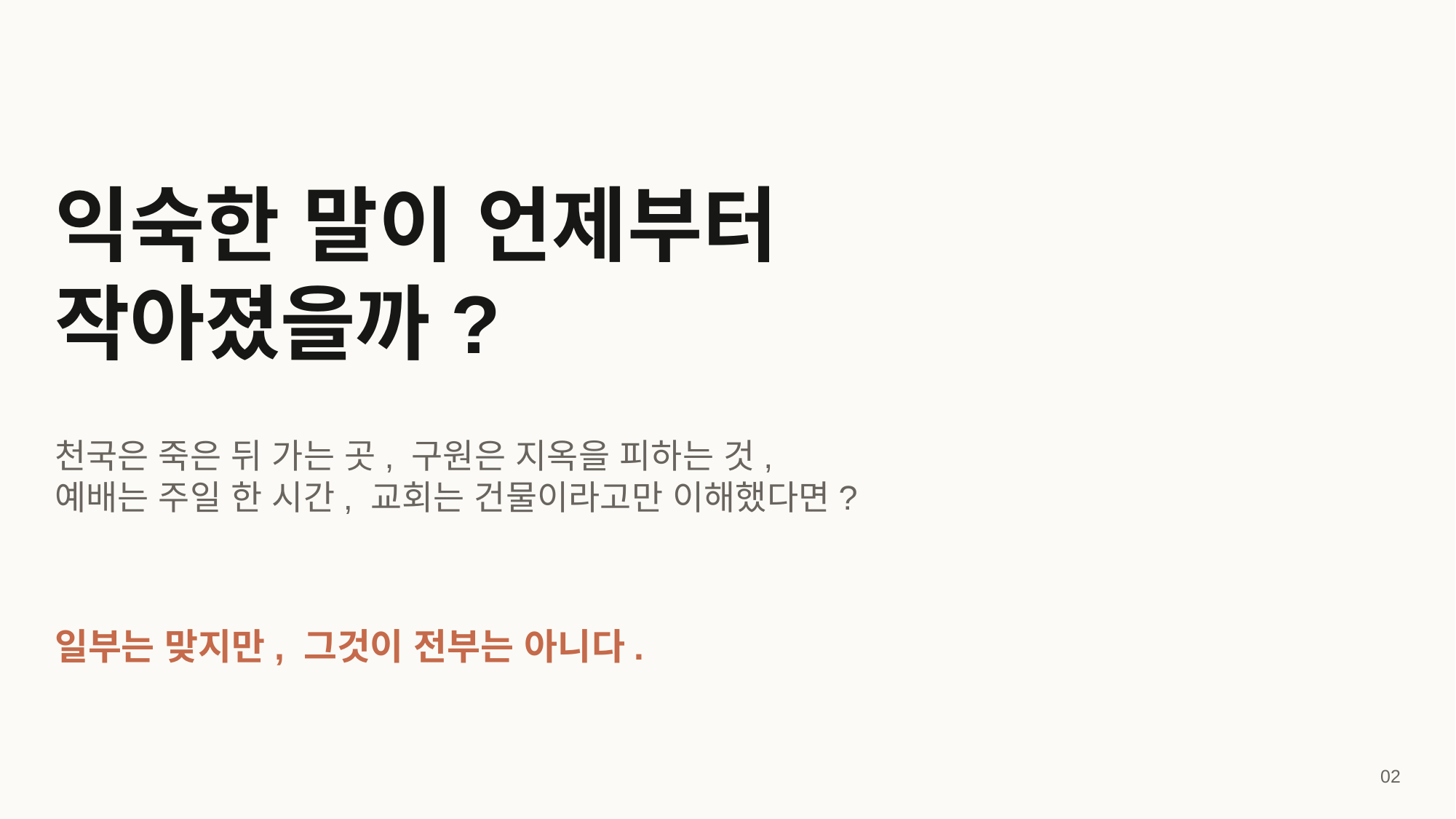

익숙한 말이 언제부터
작아졌을까?
천국은 죽은 뒤 가는 곳, 구원은 지옥을 피하는 것,
예배는 주일 한 시간, 교회는 건물이라고만 이해했다면?
일부는 맞지만, 그것이 전부는 아니다.
02